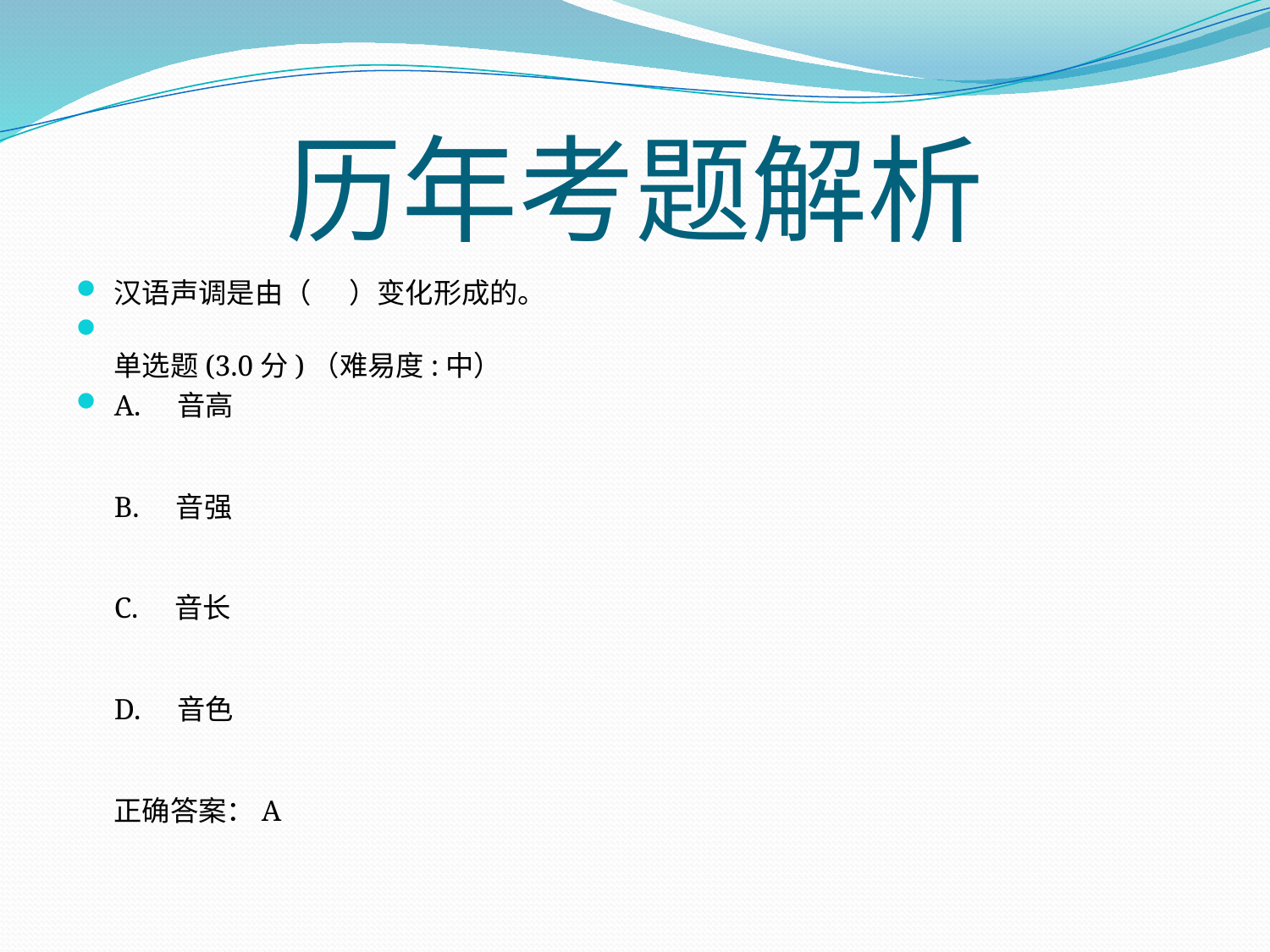

# 历年考题解析
汉语声调是由（      ）变化形成的。
单选题(3.0分)（难易度:中）
A.    音高
B.    音强
C.    音长
D.    音色
正确答案：A